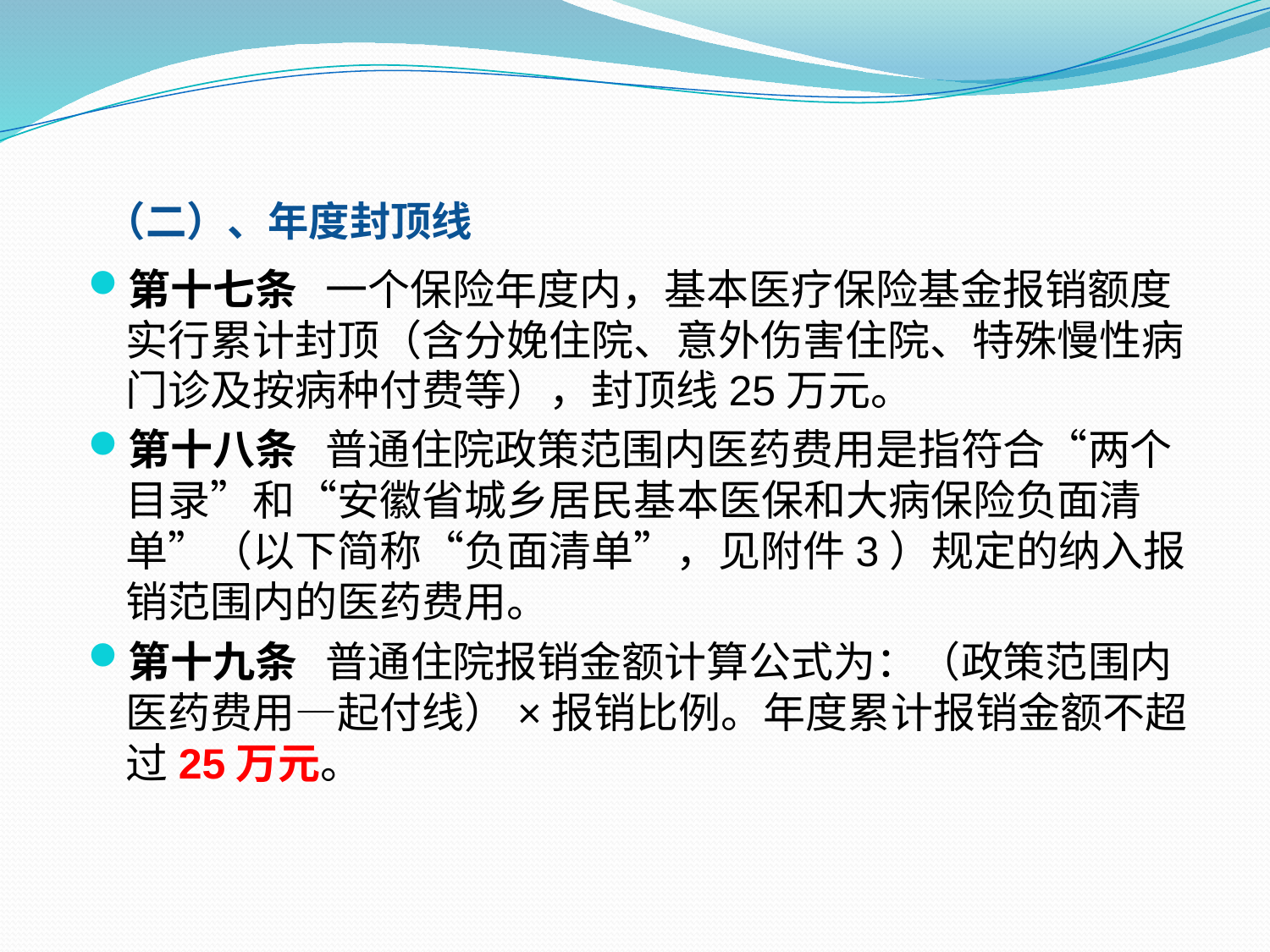

#
  （二）、年度封顶线

第十七条   一个保险年度内，基本医疗保险基金报销额度实行累计封顶（含分娩住院、意外伤害住院、特殊慢性病门诊及按病种付费等），封顶线25万元。
第十八条   普通住院政策范围内医药费用是指符合“两个目录”和“安徽省城乡居民基本医保和大病保险负面清单”（以下简称“负面清单”，见附件3）规定的纳入报销范围内的医药费用。
第十九条   普通住院报销金额计算公式为：（政策范围内医药费用—起付线）×报销比例。年度累计报销金额不超过25万元。